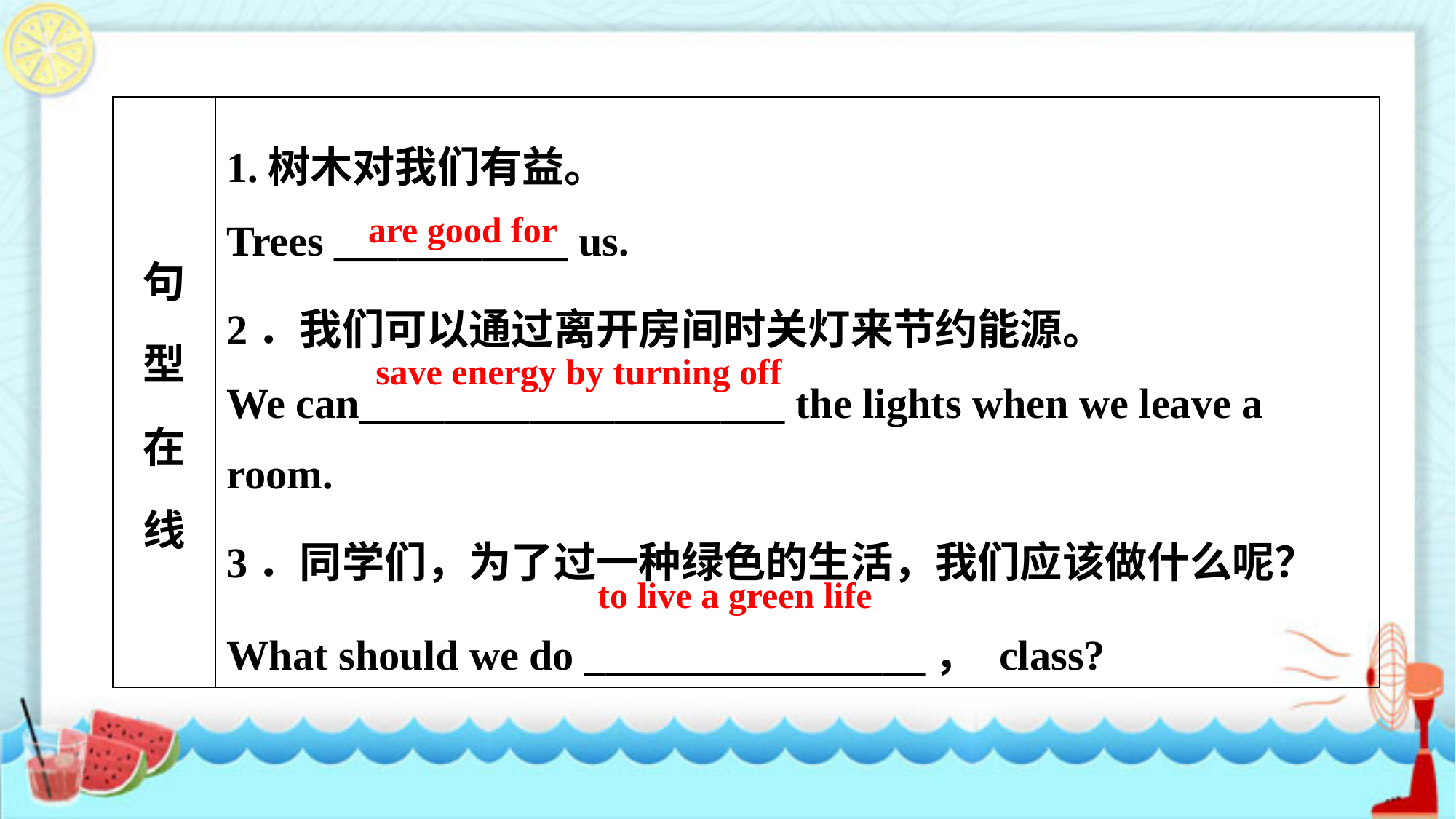

| 句 型 在 线 | 1.树木对我们有益。 Trees \_\_\_\_\_\_\_\_\_\_\_ us. 2．我们可以通过离开房间时关灯来节约能源。 We can\_\_\_\_\_\_\_\_\_\_\_\_\_\_\_\_\_\_\_\_ the lights when we leave a room. 3．同学们，为了过一种绿色的生活，我们应该做什么呢？What should we do \_\_\_\_\_\_\_\_\_\_\_\_\_\_\_\_， class? |
| --- | --- |
  are good for
save energy by turning off
to live a green life